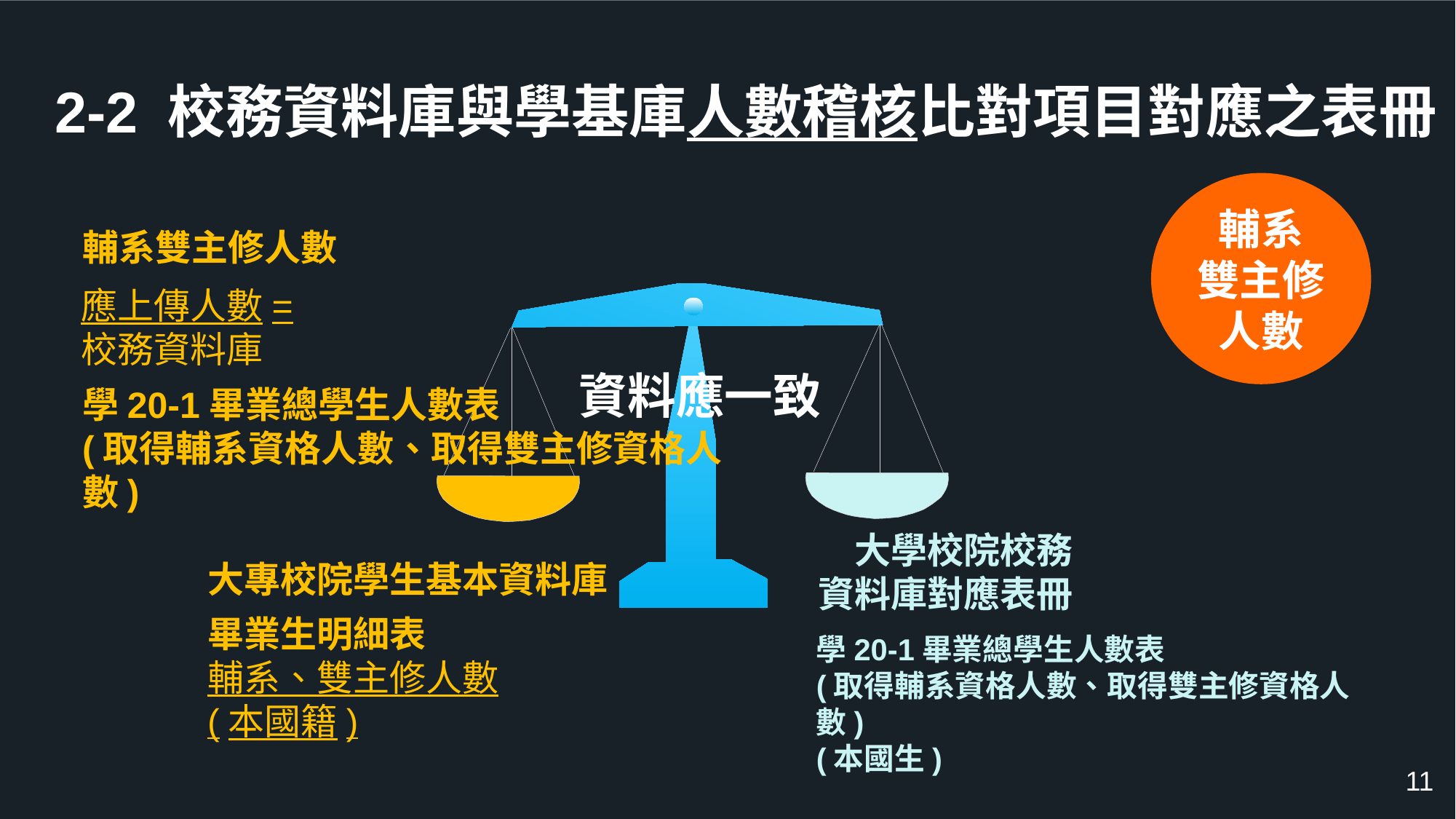

2-2 校務資料庫與學基庫人數稽核比對項目對應之表冊
輔系
雙主修人數
輔系雙主修人數

應上傳人數=
校務資料庫

資料應一致
學20-1畢業總學生人數表
(取得輔系資格人數、取得雙主修資格人數)
大學校院校務
資料庫對應表冊
大專校院學生基本資料庫
畢業生明細表
輔系、雙主修人數
(本國籍)
學20-1畢業總學生人數表
(取得輔系資格人數、取得雙主修資格人數)
(本國生)
11